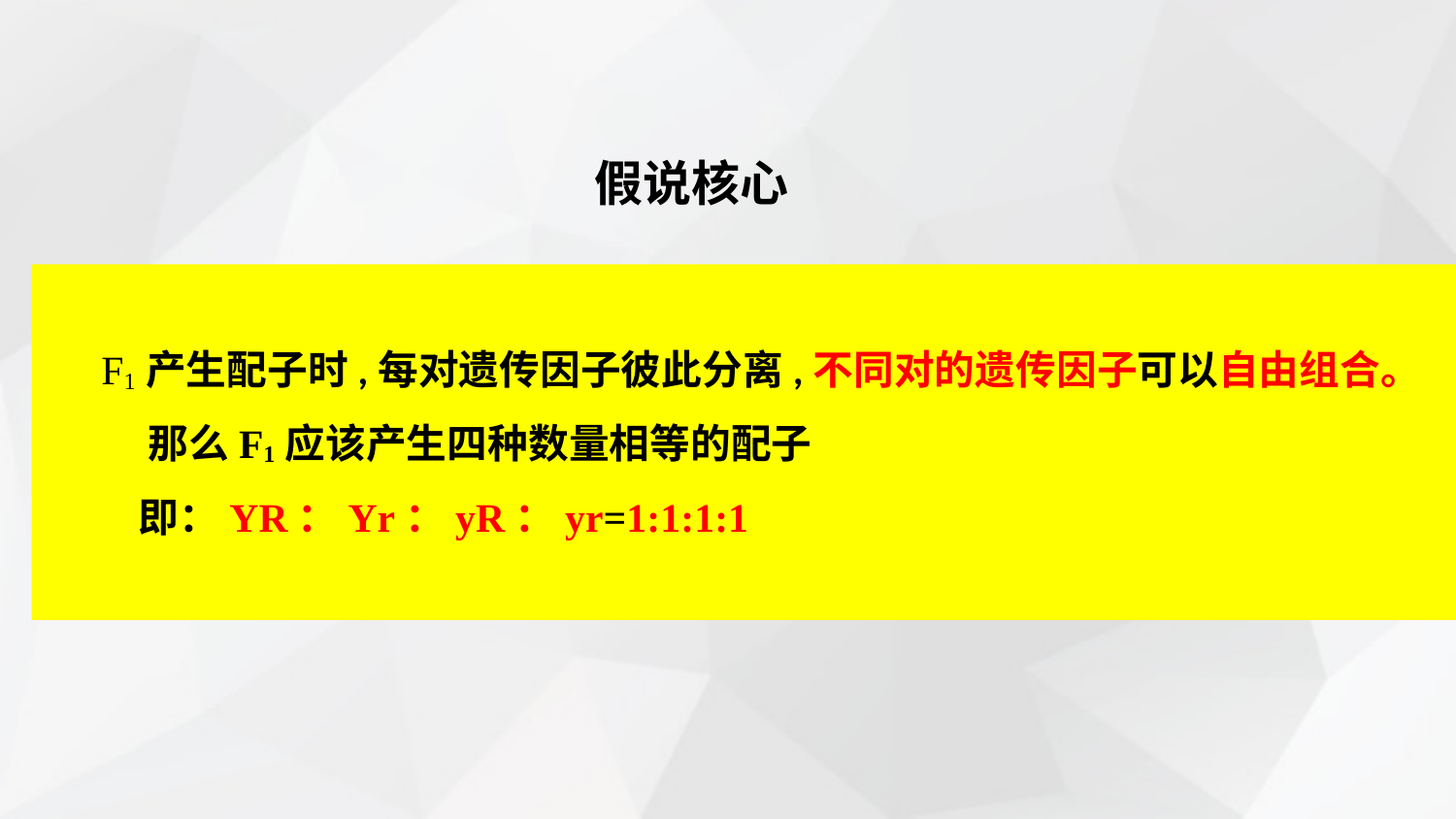

假说核心

      F1产生配子时,每对遗传因子彼此分离,不同对的遗传因子可以自由组合。
          那么F1应该产生四种数量相等的配子
         即：YR：Yr：yR：yr=1:1:1:1